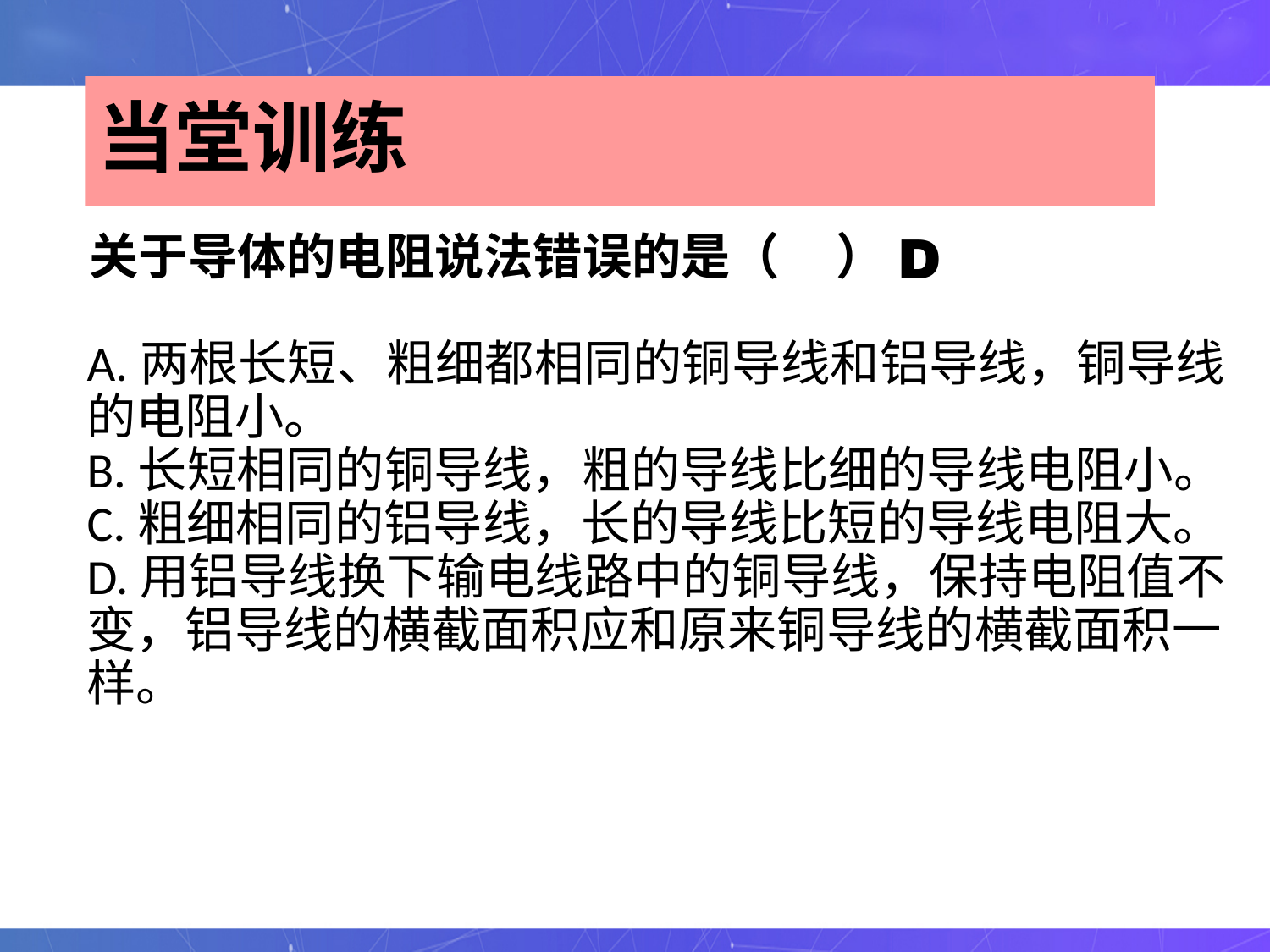

当堂训练
D
  关于导体的电阻说法错误的是（     ） 　　　　　　　　　
A.两根长短、粗细都相同的铜导线和铝导线，铜导线的电阻小。
B.长短相同的铜导线，粗的导线比细的导线电阻小。
C.粗细相同的铝导线，长的导线比短的导线电阻大。
D.用铝导线换下输电线路中的铜导线，保持电阻值不变，铝导线的横截面积应和原来铜导线的横截面积一样。